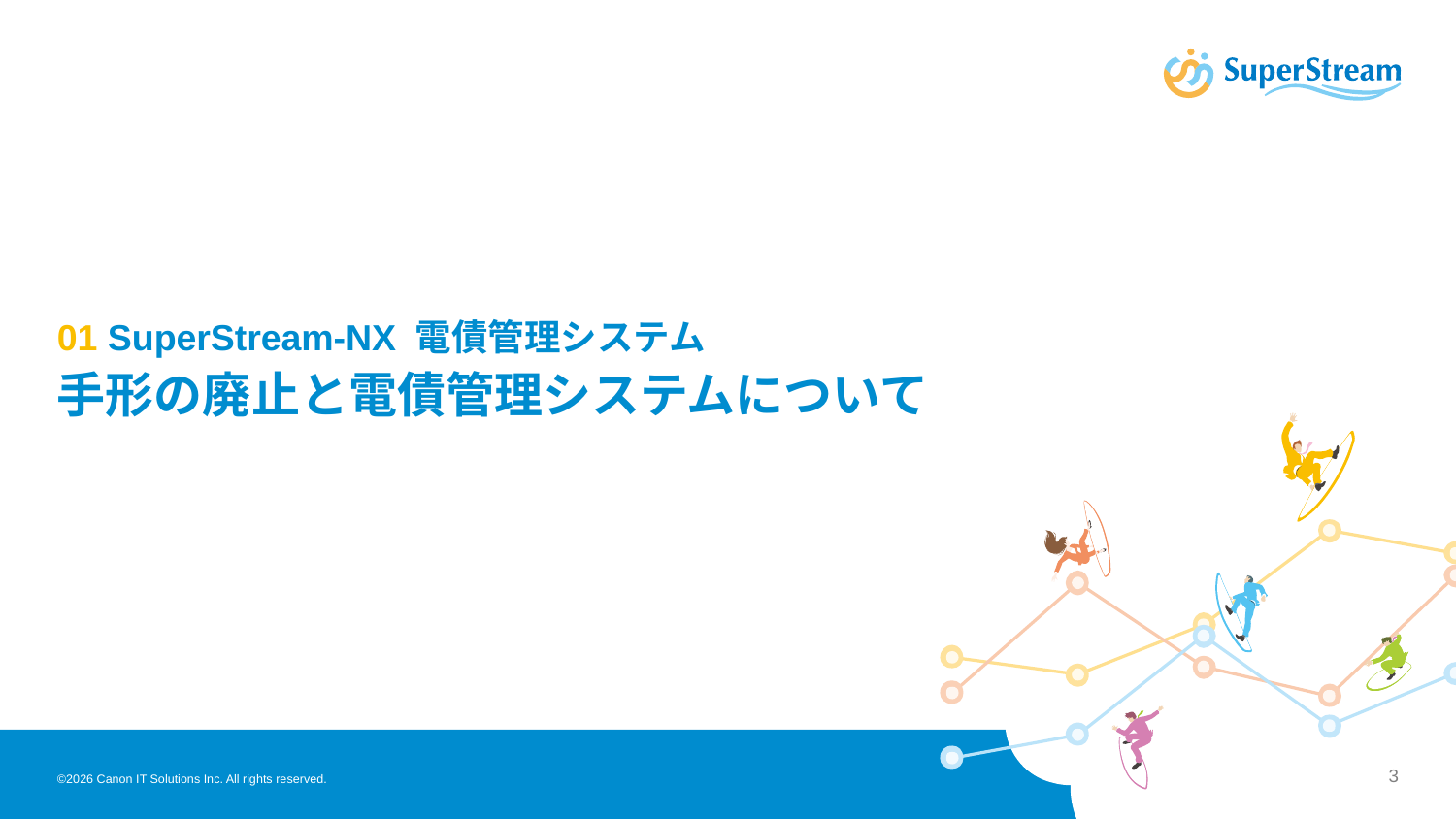

# 01 SuperStream-NX 電債管理システム 手形の廃止と電債管理システムについて
©2026 Canon IT Solutions Inc. All rights reserved.
3